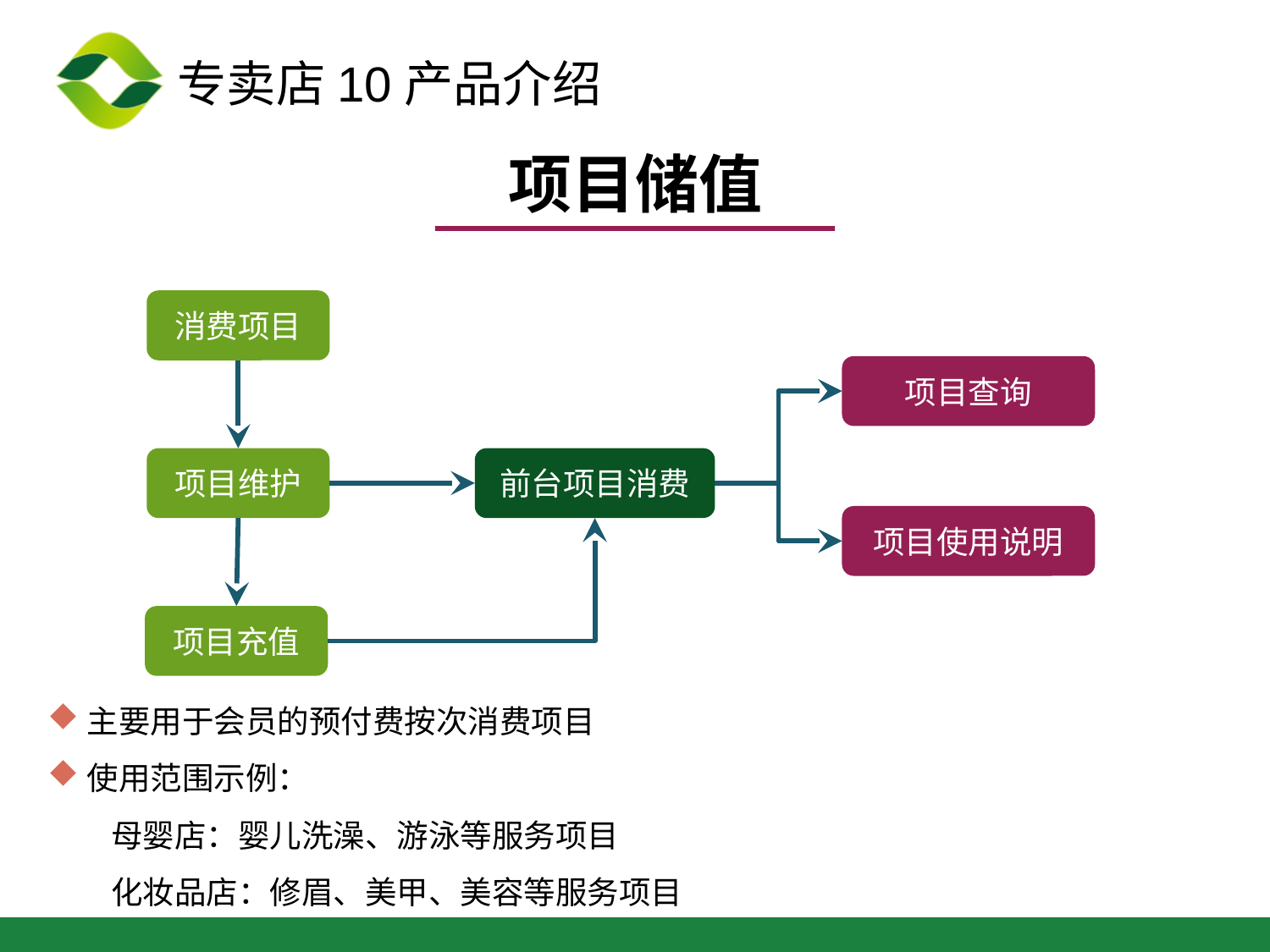

项目储值

消费项目
项目查询
项目维护
前台项目消费
项目使用说明
项目充值
主要用于会员的预付费按次消费项目
使用范围示例：
母婴店：婴儿洗澡、游泳等服务项目
化妆品店：修眉、美甲、美容等服务项目